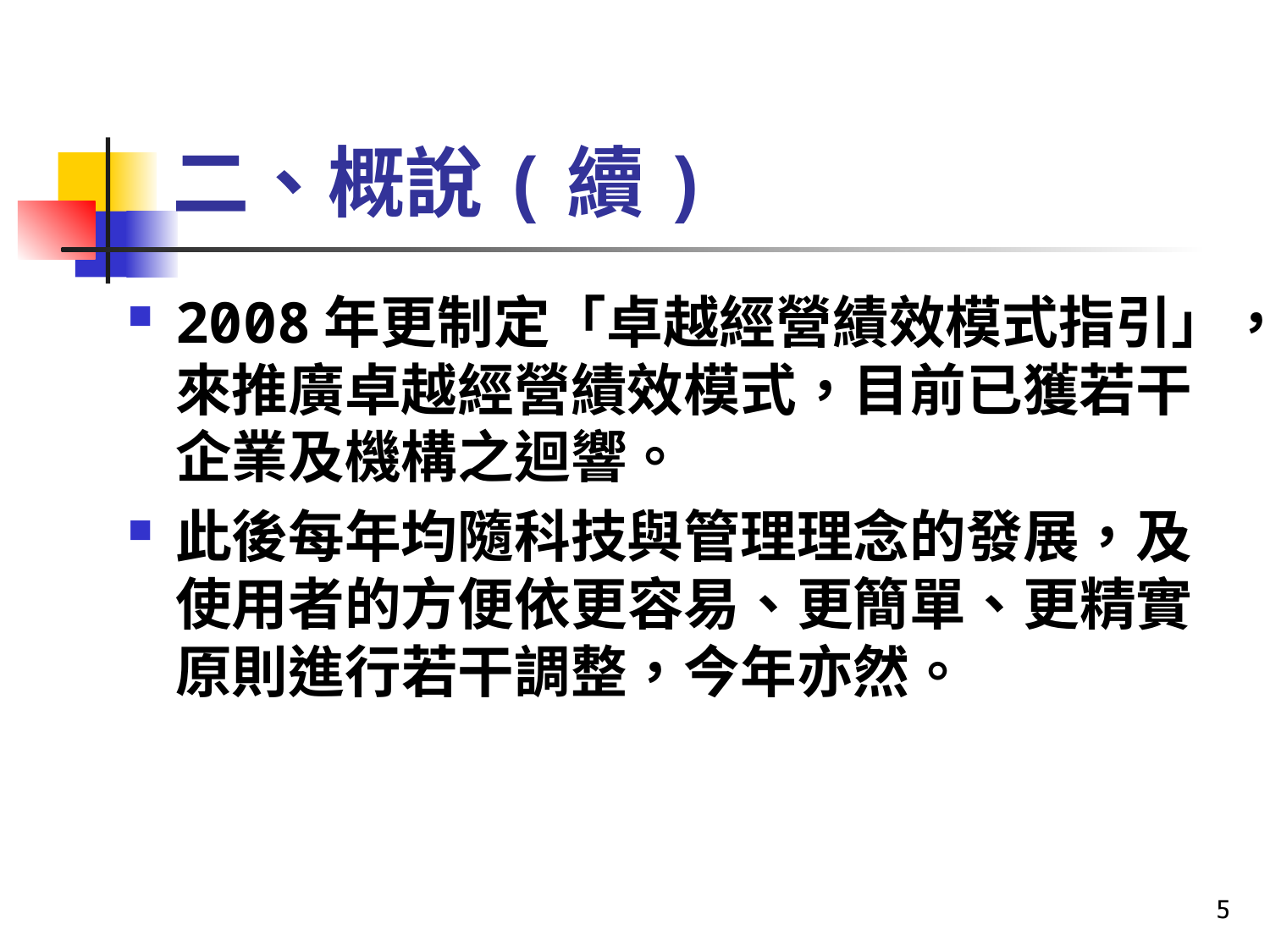

# 二、概說(續)
2008年更制定「卓越經營績效模式指引」，來推廣卓越經營績效模式，目前已獲若干企業及機構之迴響。
此後每年均隨科技與管理理念的發展，及使用者的方便依更容易、更簡單、更精實原則進行若干調整，今年亦然。

5